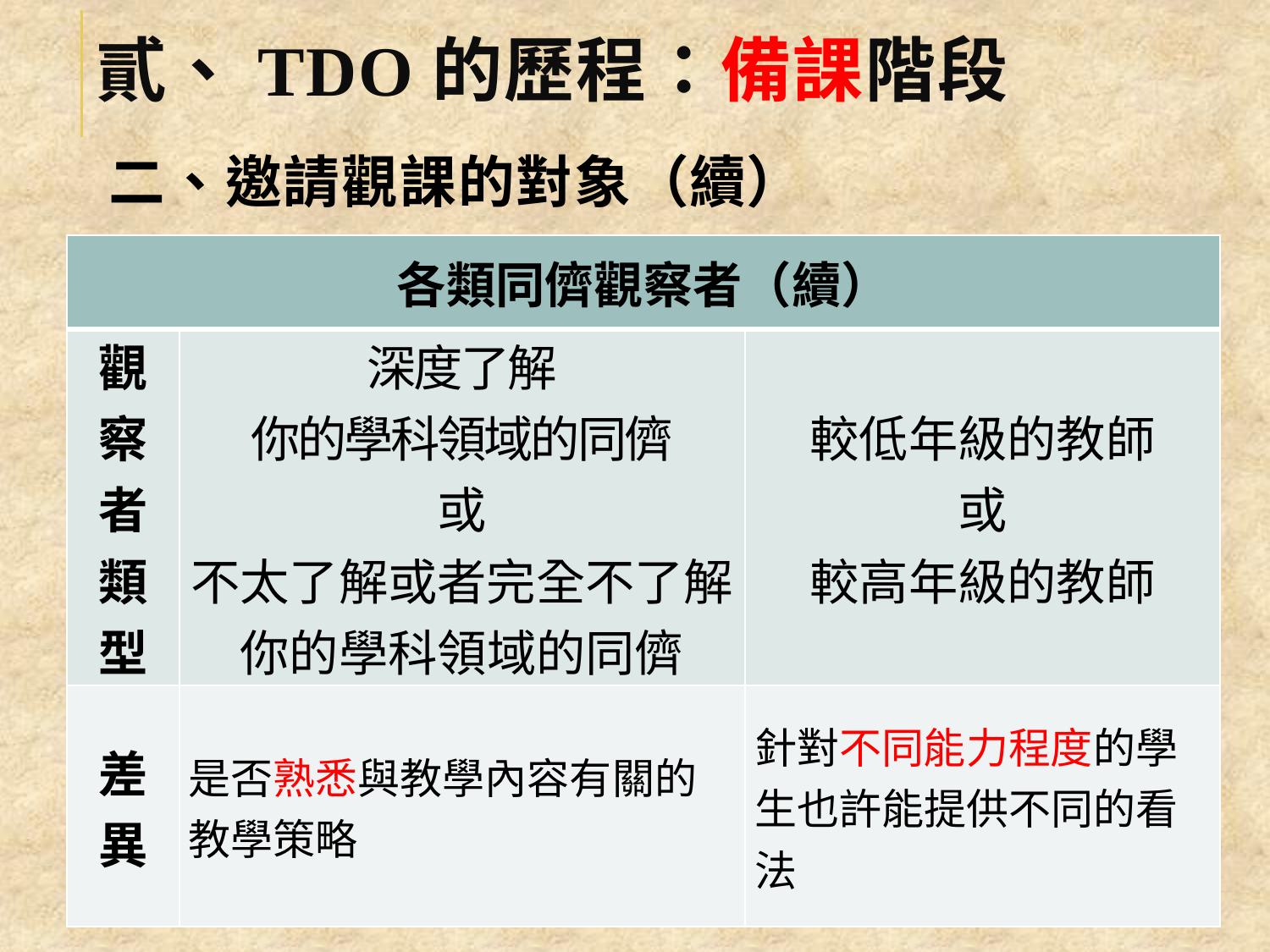

# 貳、TDO的歷程：備課階段
二、邀請觀課的對象（續）

| 各類同儕觀察者（續） |  |  |
| --- | --- | --- |
| 觀 察 者 類 型 | 深度了解 你的學科領域的同儕 或 不太了解或者完全不了解你的學科領域的同儕 | 較低年級的教師 或 較高年級的教師 |
| 差異 | 是否熟悉與教學內容有關的教學策略 | 針對不同能力程度的學生也許能提供不同的看法 |
24